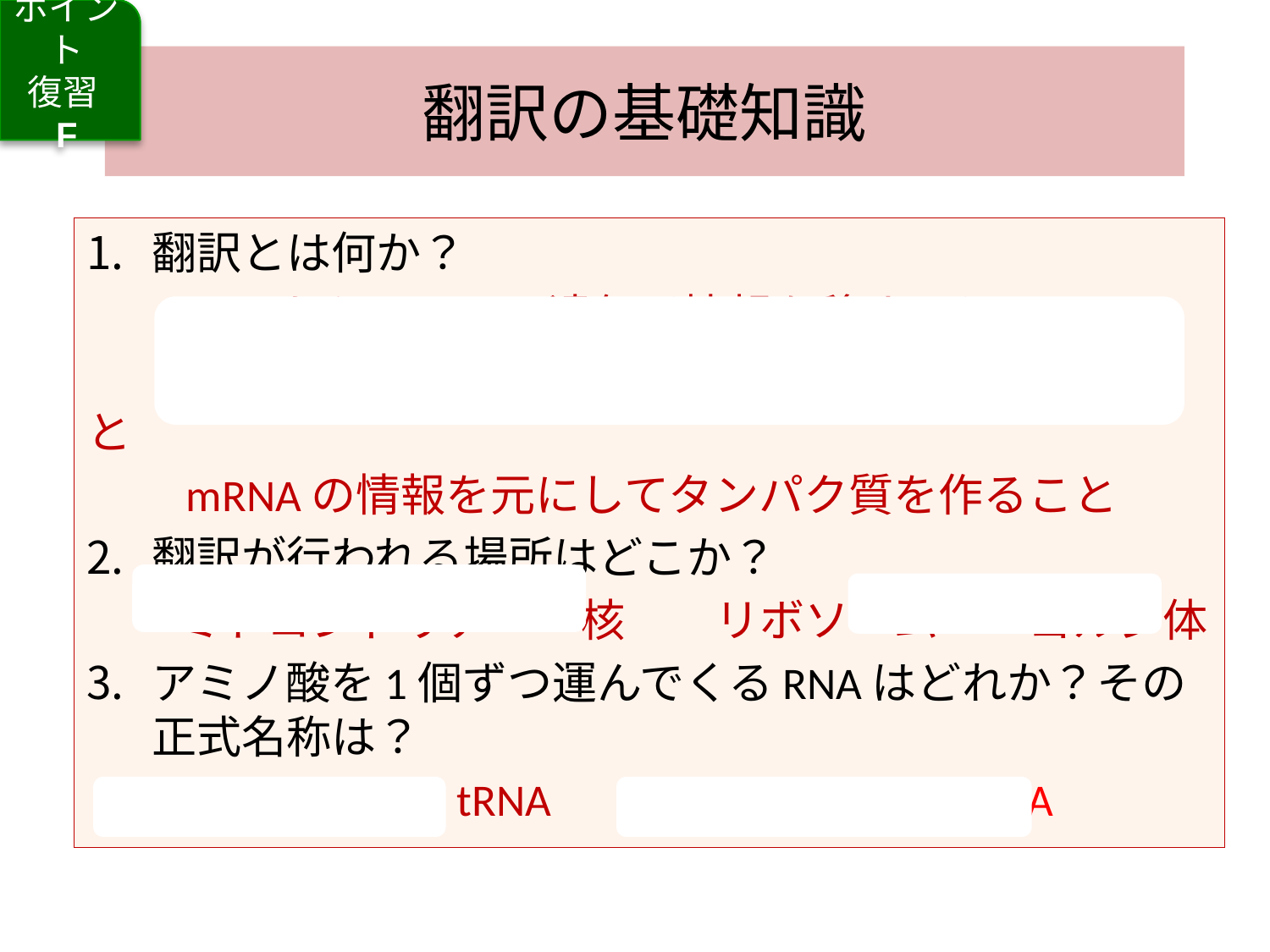

ポイント
復習
F
# 翻訳の基礎知識
翻訳とは何か？
　　DNAからmRNAに遺伝子情報を移すこと
　　1本鎖DNAを鋳型として新たなDNAを合成すること
　　mRNAの情報を元にしてタンパク質を作ること
翻訳が行われる場所はどこか？
　　ミトコンドリア　　核　　リボソーム　　ゴルジ体
アミノ酸を1個ずつ運んでくるRNAはどれか？その正式名称は？
　　mRNA   rRNA   tRNA　　トランスファーRNA